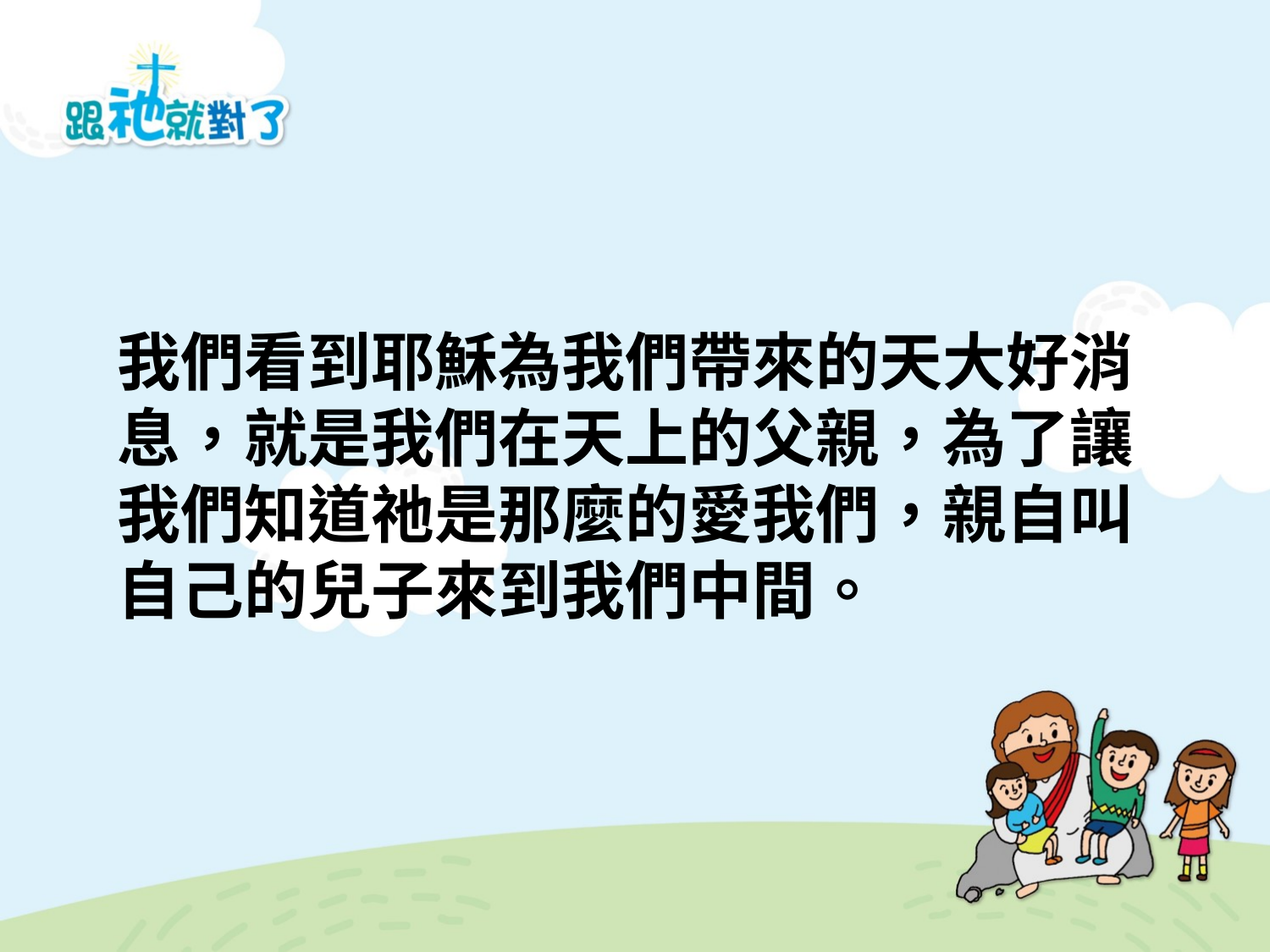

我們看到耶穌為我們帶來的天大好消息，就是我們在天上的父親，為了讓我們知道祂是那麼的愛我們，親自叫自己的兒子來到我們中間。